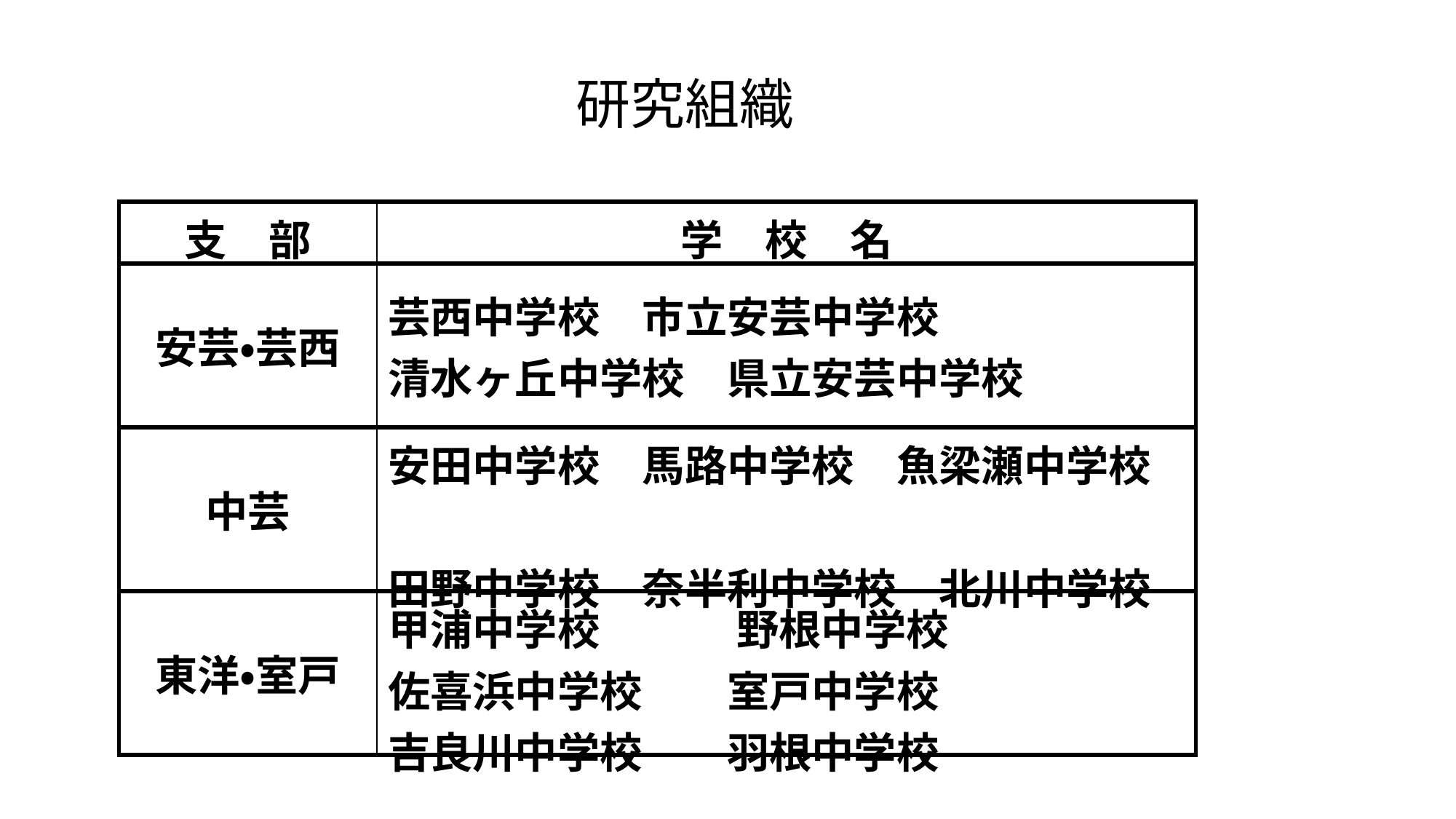

研究組織
| 支　部 | 学　校　名 |
| --- | --- |
| 安芸・芸西 | 芸西中学校　市立安芸中学校 清水ヶ丘中学校　県立安芸中学校 |
| 中芸 | 安田中学校　馬路中学校　魚梁瀬中学校　 田野中学校　奈半利中学校　北川中学校 |
| 東洋・室戸 | 甲浦中学校　　　 野根中学校　 佐喜浜中学校　　室戸中学校　 吉良川中学校　　羽根中学校 |